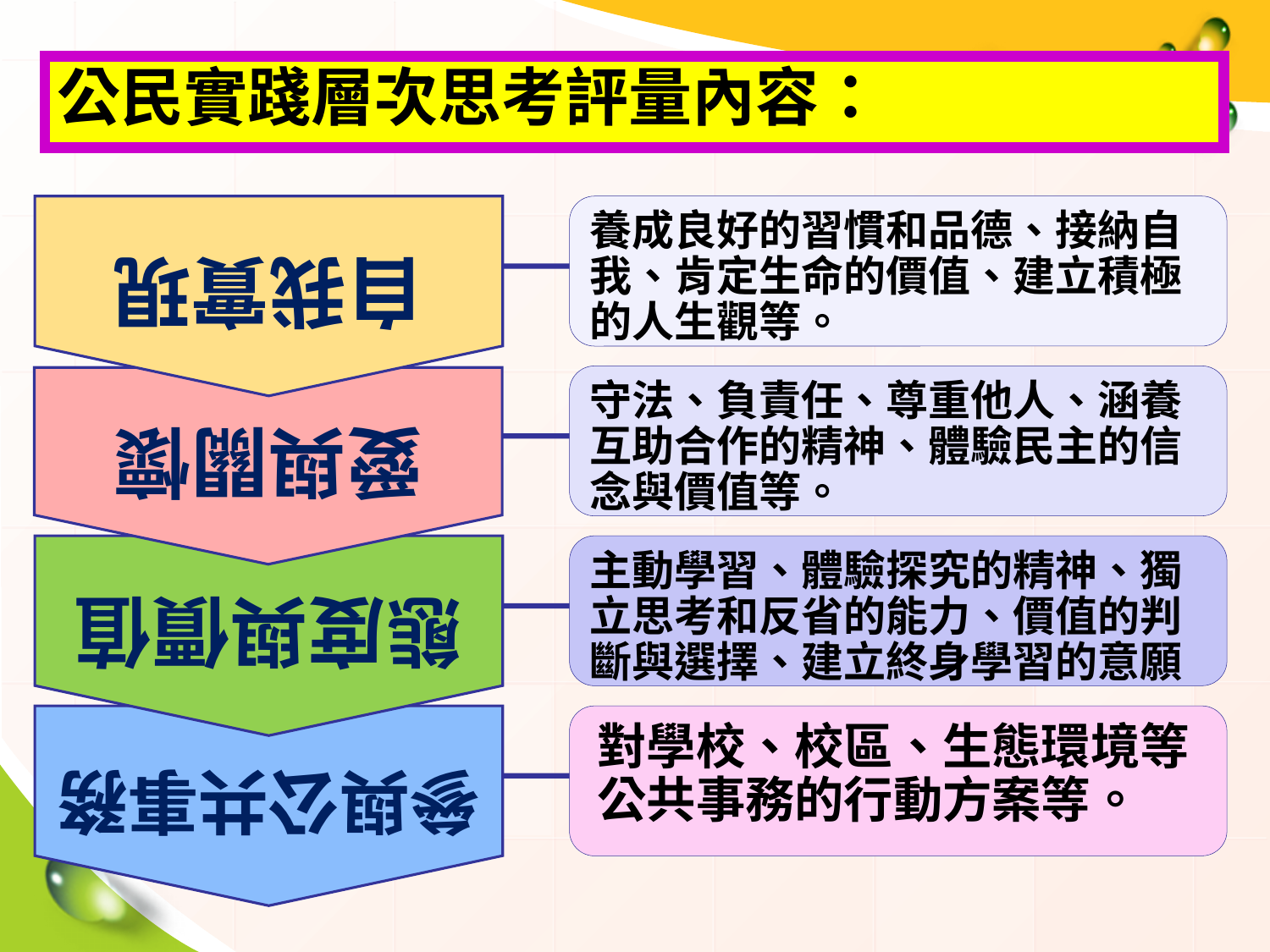

公民實踐層次思考評量內容：
自我實現
養成良好的習慣和品德、接納自我、肯定生命的價值、建立積極的人生觀等。

愛與關懷
守法、負責任、尊重他人、涵養互助合作的精神、體驗民主的信念與價值等。

態度與價值
主動學習、體驗探究的精神、獨立思考和反省的能力、價值的判斷與選擇、建立終身學習的意願

參與公共事務

對學校、校區、生態環境等公共事務的行動方案等。